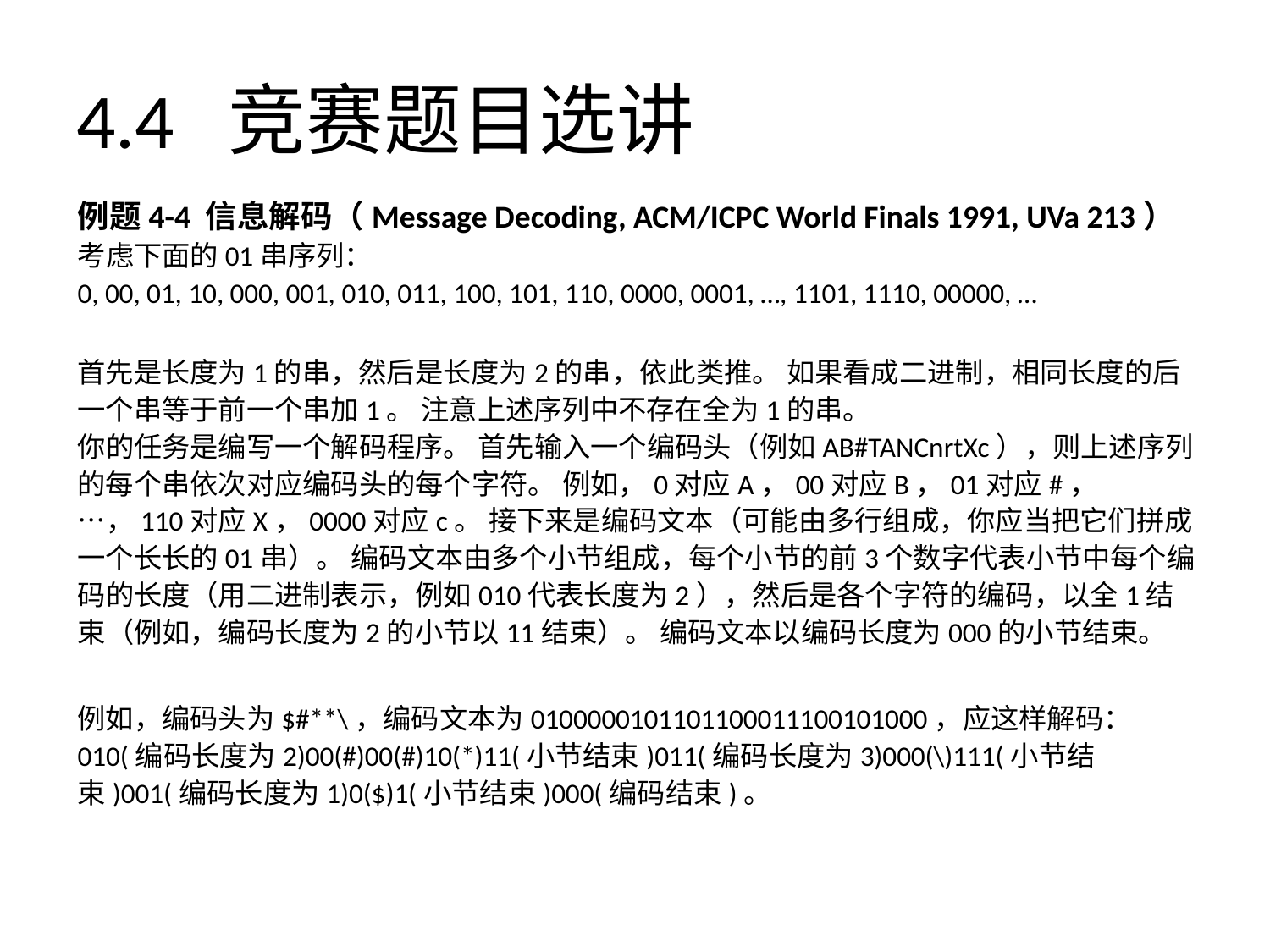

# 4.4  竞赛题目选讲
例题4-4 信息解码（Message Decoding, ACM/ICPC World Finals 1991, UVa 213）
考虑下面的01串序列：
0, 00, 01, 10, 000, 001, 010, 011, 100, 101, 110, 0000, 0001, …, 1101, 1110, 00000, …
首先是长度为1的串，然后是长度为2的串，依此类推。 如果看成二进制，相同长度的后一个串等于前一个串加1。 注意上述序列中不存在全为1的串。
你的任务是编写一个解码程序。 首先输入一个编码头（例如AB#TANCnrtXc），则上述序列的每个串依次对应编码头的每个字符。 例如，0对应A，00对应B，01对应#，…，110对应X，0000对应c。 接下来是编码文本（可能由多行组成，你应当把它们拼成一个长长的01串）。 编码文本由多个小节组成，每个小节的前3个数字代表小节中每个编码的长度（用二进制表示，例如010代表长度为2），然后是各个字符的编码，以全1结束（例如，编码长度为2的小节以11结束）。 编码文本以编码长度为000的小节结束。

例如，编码头为$#**\，编码文本为0100000101101100011100101000，应这样解码：010(编码长度为2)00(#)00(#)10(*)11(小节结束)011(编码长度为3)000(\)111(小节结束)001(编码长度为1)0($)1(小节结束)000(编码结束)。